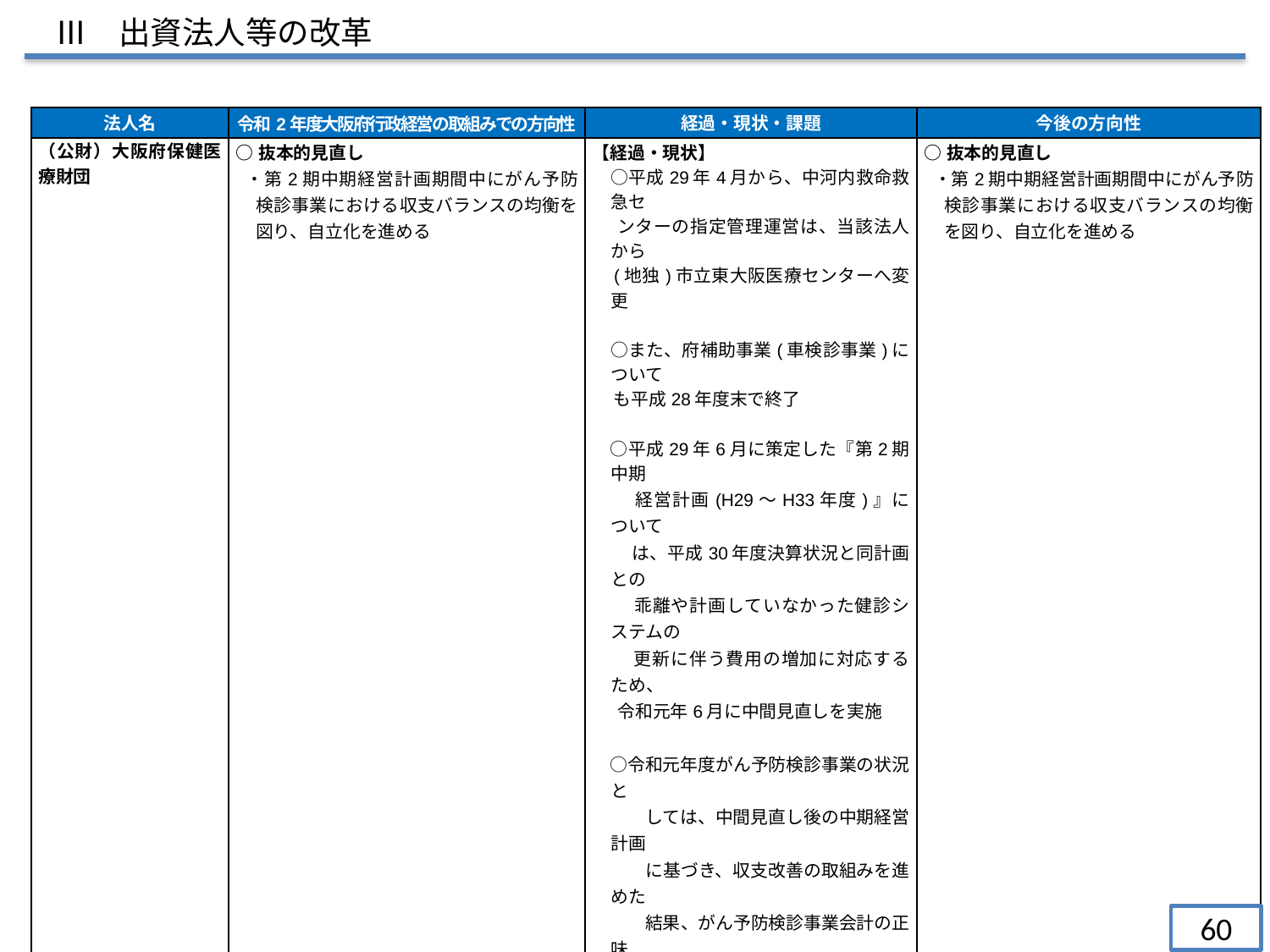

Ⅲ　出資法人等の改革
| 法人名 | 令和2年度大阪府行政経営の取組みでの方向性 | 経過・現状・課題 | 今後の方向性 |
| --- | --- | --- | --- |
| （公財）大阪府保健医療財団 | ○抜本的見直し ・第2期中期経営計画期間中にがん予防検診事業における収支バランスの均衡を図り、自立化を進める | 【経過・現状】 　○平成29年4月から、中河内救命救急セ ンターの指定管理運営は、当該法人から (地独)市立東大阪医療センターへ変更 　○また、府補助事業(車検診事業)について も平成28年度末で終了 　○平成29年6月に策定した『第2期中期　 　　 経営計画(H29～H33年度)』について 　　 は、平成30年度決算状況と同計画との 　　 乖離や計画していなかった健診システムの 　　 更新に伴う費用の増加に対応するため、 令和元年6月に中間見直しを実施 　○令和元年度がん予防検診事業の状況と　 　　　しては、中間見直し後の中期経営計画　　 　　　に基づき、収支改善の取組みを進めた 　　　結果、がん予防検診事業会計の正味　 　　　財産増減額は、目標△24百万円に対 　　　し実績1百万円となり、目標を上回った 【課　題】 　○第2期中期経営計画の進捗状況を把握 し、今後、計画との乖離が見られる場合は 速やかに改善に取り組むことが必要 | ○抜本的見直し ・第2期中期経営計画期間中にがん予防検診事業における収支バランスの均衡を図り、自立化を進める |
60